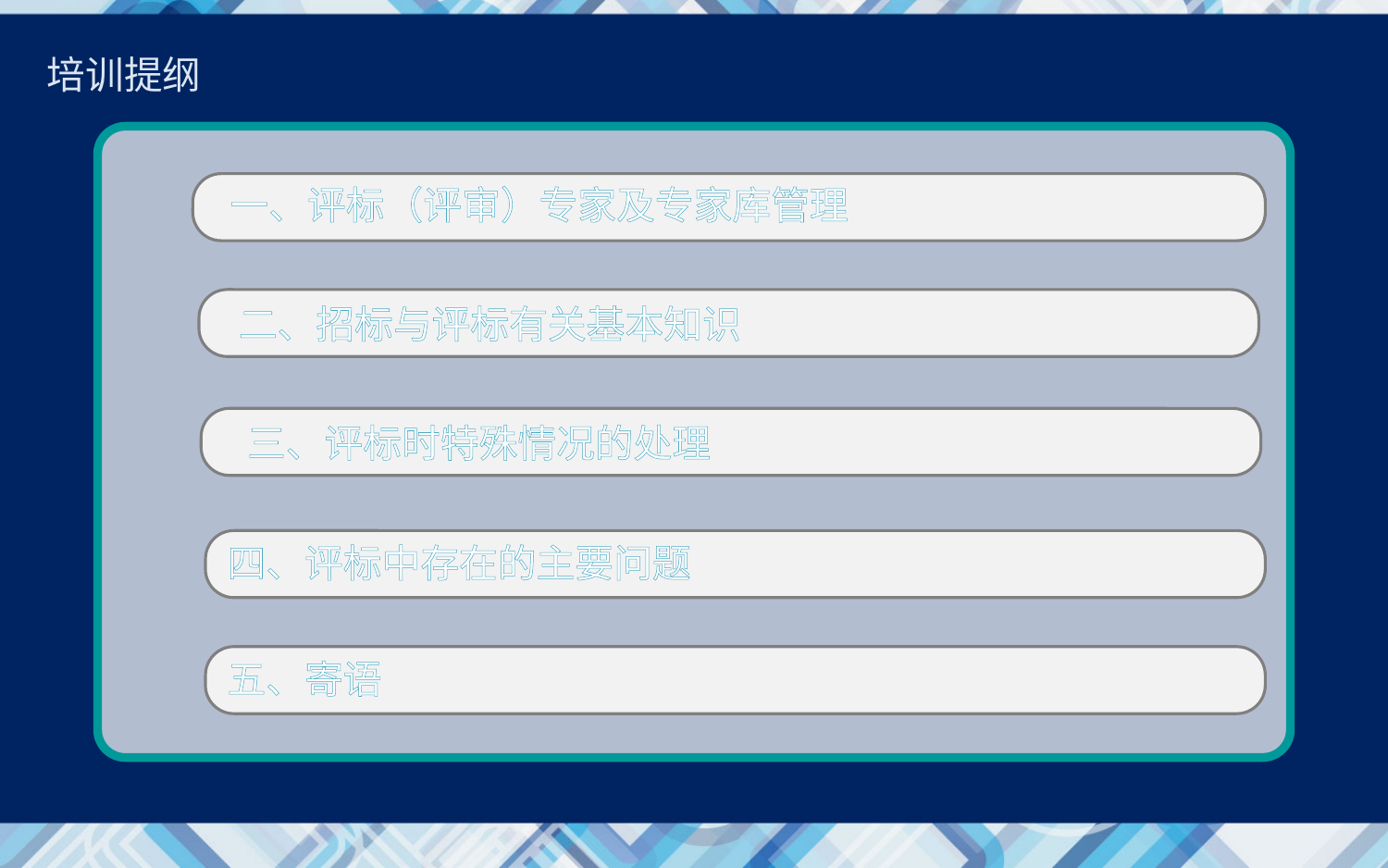

培训提纲
1

一、评标（评审）专家及专家库管理
 二、招标与评标有关基本知识
  三、评标时特殊情况的处理

四、评标中存在的主要问题

五、寄语